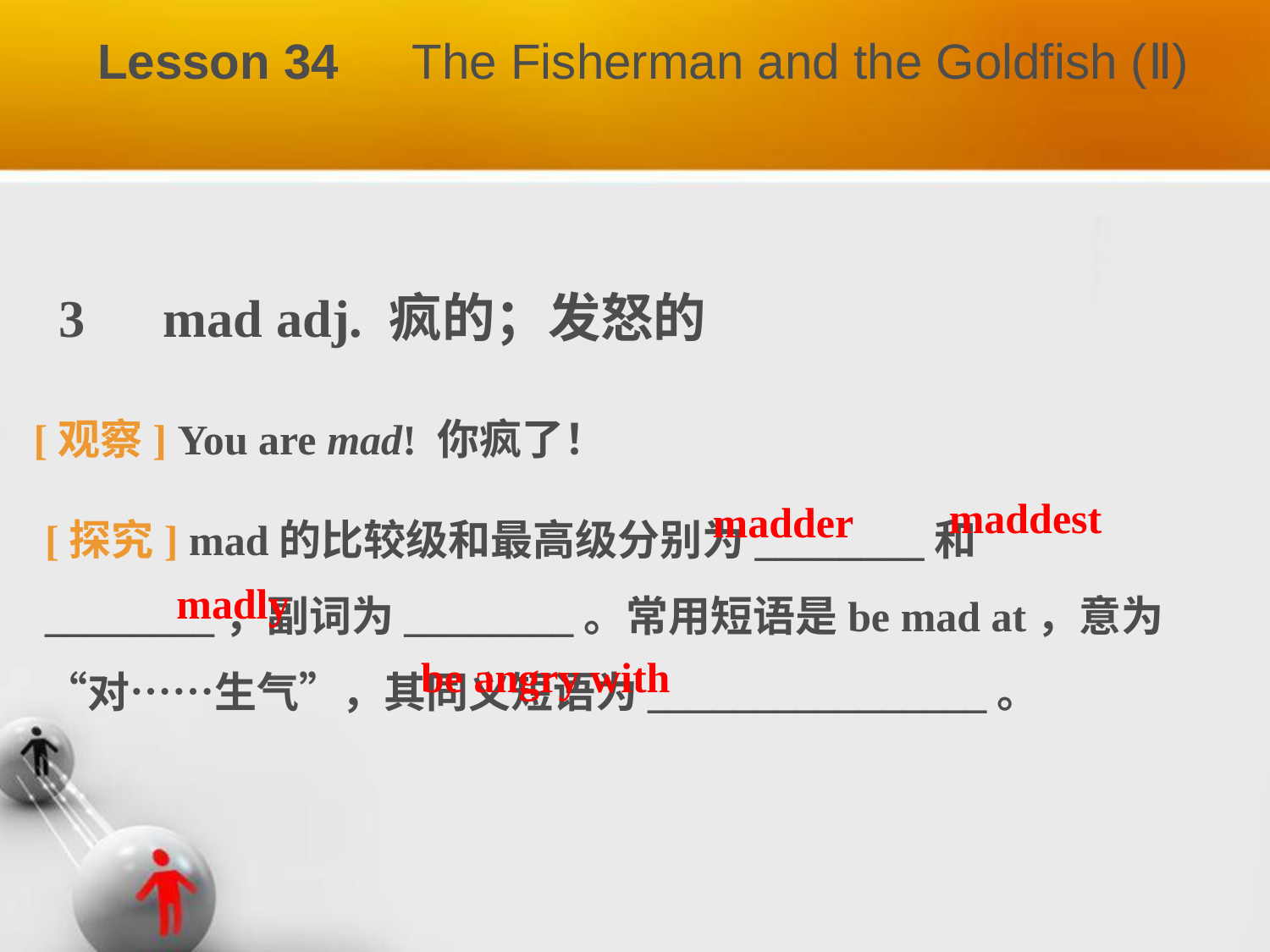

Lesson 34　The Fisherman and the Goldfish (Ⅱ)
3　mad adj. 疯的；发怒的
[观察] You are mad! 你疯了！
maddest
[探究] mad的比较级和最高级分别为________和________，副词为________。常用短语是be mad at，意为“对……生气”，其同义短语为________________。
madder
madly
be angry with